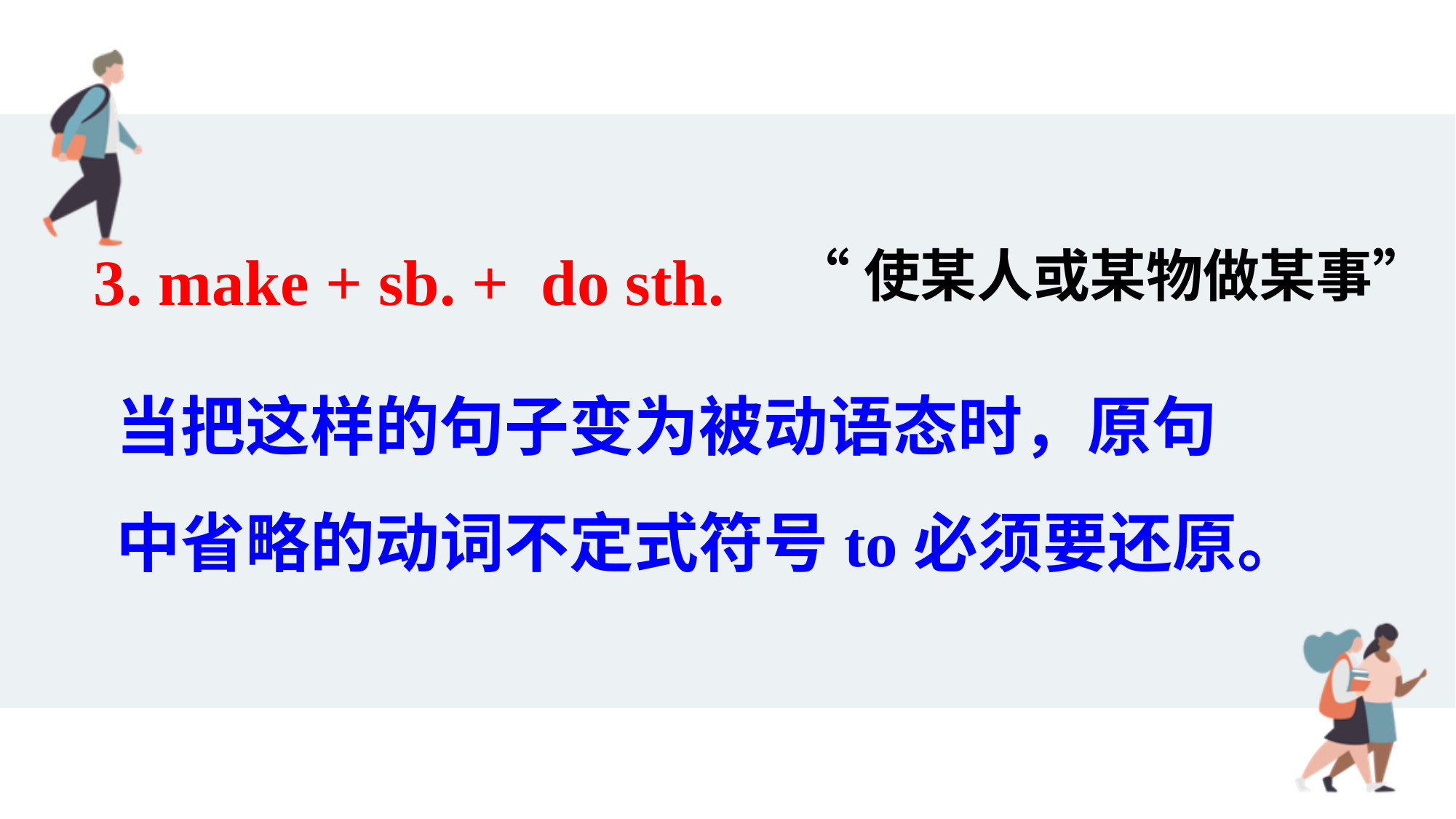

3. make + sb. +  do sth.
“使某人或某物做某事”
当把这样的句子变为被动语态时，原句中省略的动词不定式符号to必须要还原。